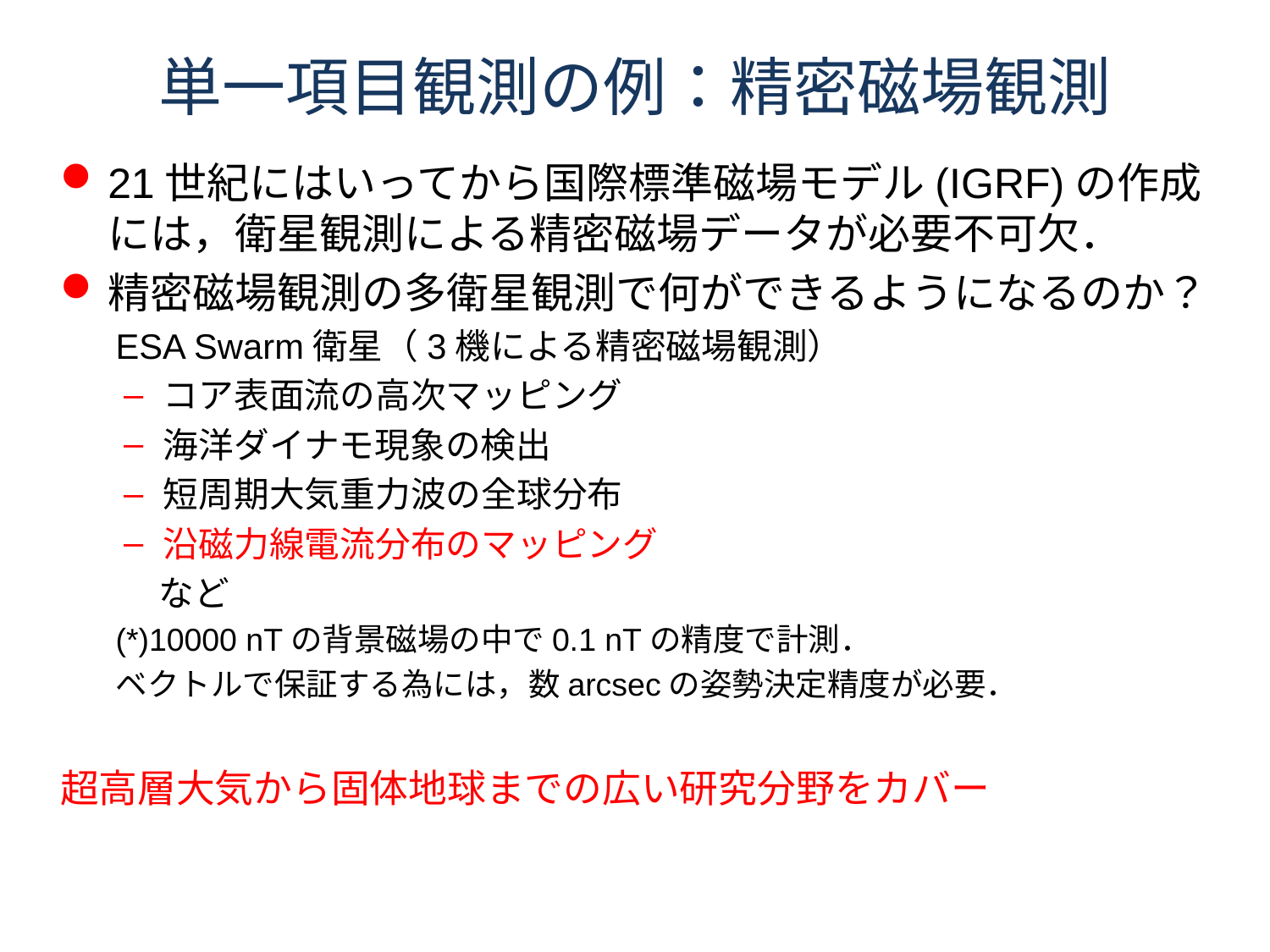

# 単一項目観測の例：精密磁場観測
21世紀にはいってから国際標準磁場モデル(IGRF)の作成には，衛星観測による精密磁場データが必要不可欠．
精密磁場観測の多衛星観測で何ができるようになるのか？
ESA Swarm衛星（3機による精密磁場観測）
コア表面流の高次マッピング
海洋ダイナモ現象の検出
短周期大気重力波の全球分布
沿磁力線電流分布のマッピング
　など
(*)10000 nTの背景磁場の中で0.1 nTの精度で計測．
ベクトルで保証する為には，数arcsecの姿勢決定精度が必要．

超高層大気から固体地球までの広い研究分野をカバー